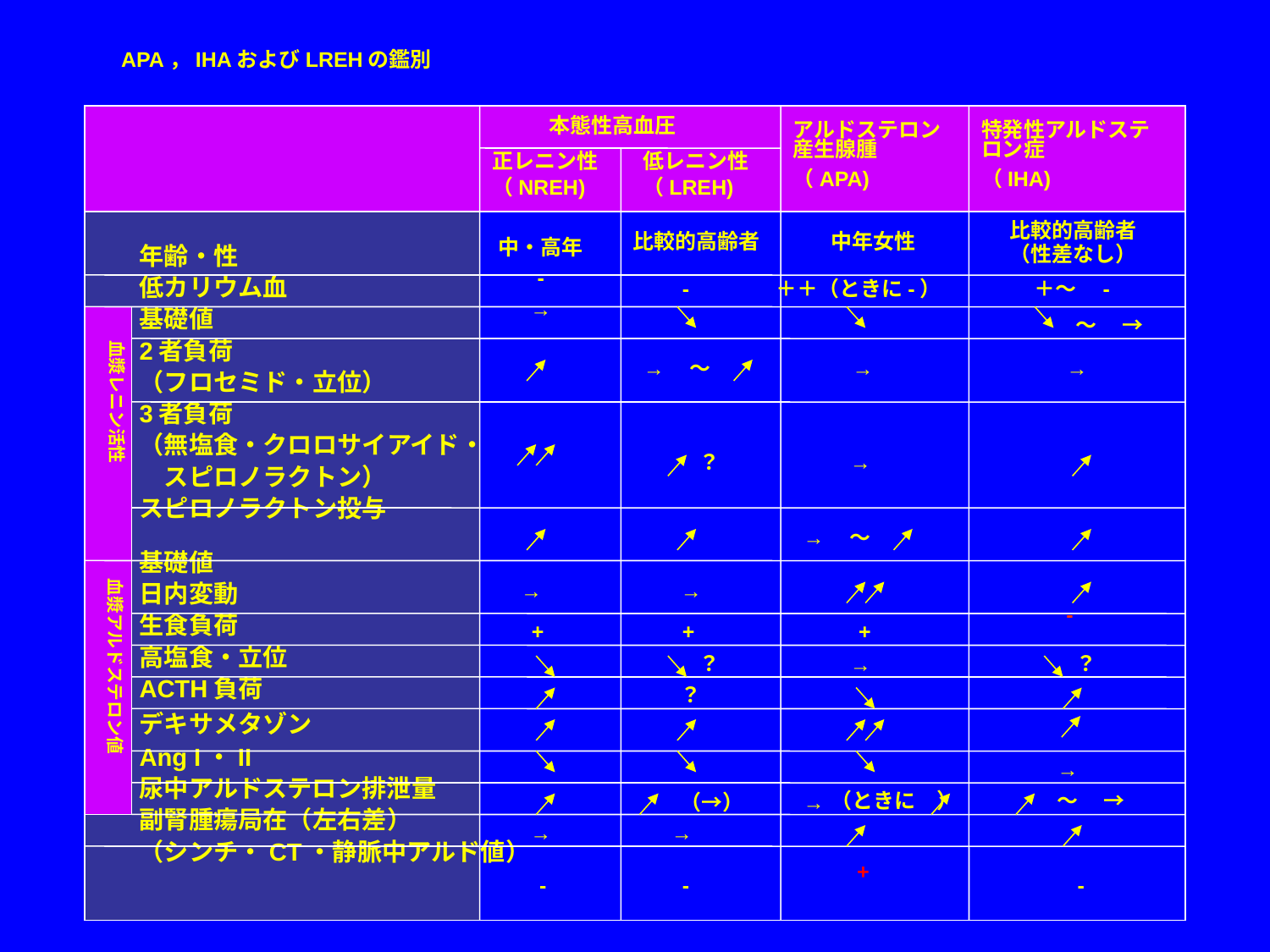

APA，IHAおよびLREHの鑑別

本態性高血圧

アルドステロン産生腺腫
（APA)
特発性アルドステロン症
（IHA)

正レニン性
（NREH)
低レニン性
（LREH)

比較的高齢者
中年女性
比較的高齢者
（性差なし）
中・高年
-
→

年齢・性
低カリウム血
基礎値
2者負荷
（フロセミド・立位）
3者負荷
（無塩食・クロロサイアイド・
　スピロノラクトン）
スピロノラクトン投与

基礎値
日内変動
生食負荷
高塩食・立位
ACTH負荷
デキサメタゾン
Ang I・II
尿中アルドステロン排泄量
副腎腫瘍局在（左右差）
（シンチ・CT・静脈中アルド値）
-
＋＋（ときに-）
＋〜　-

〜 　→

血漿レニン活性

→
〜
→
→

？
→

→
〜

血漿アルドステロン値
→
→

-
+
+
+

？
？

→

？

→

（ときに　）
〜 　→

（→）
→

→
→

+
-
-
-